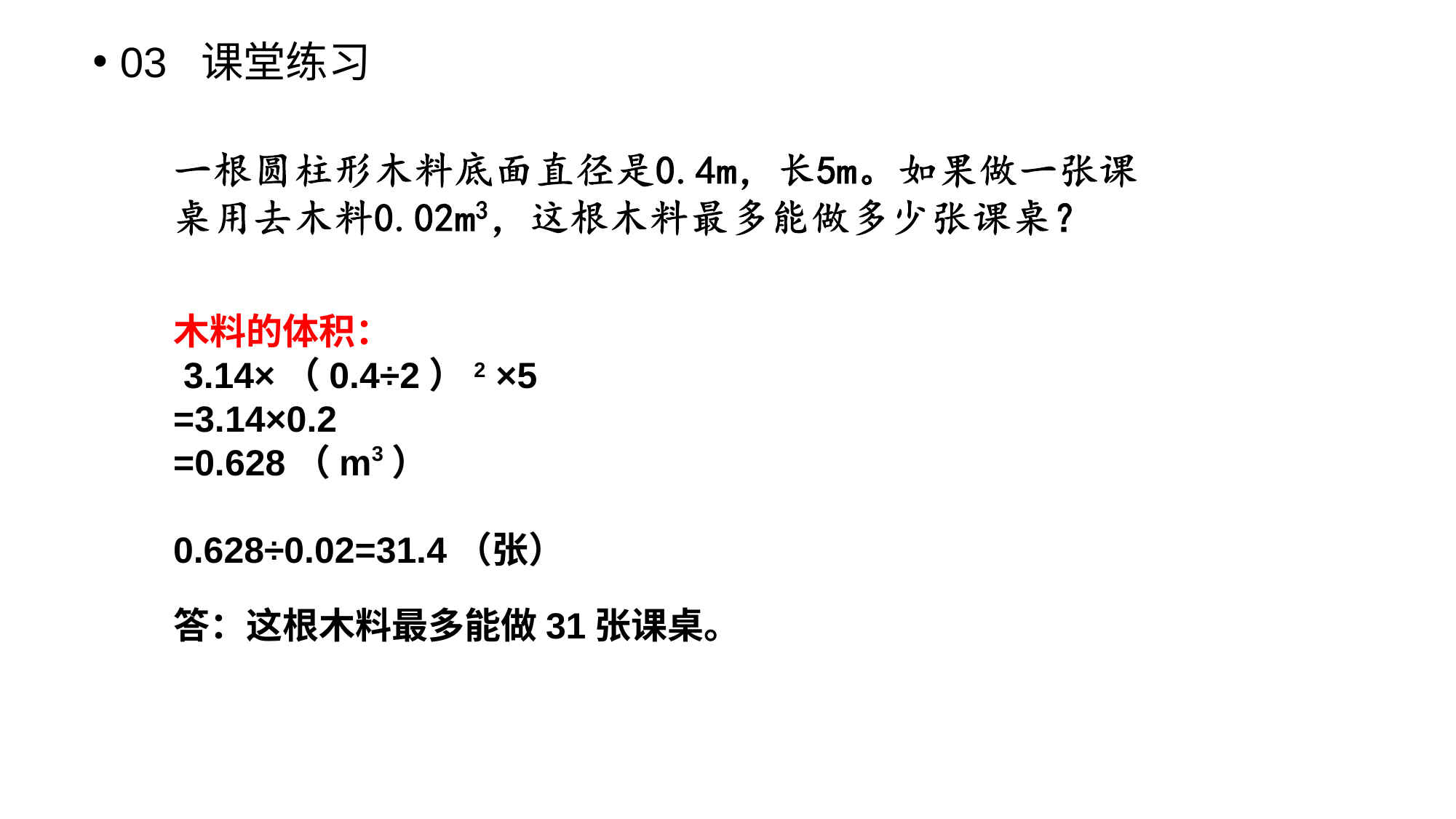

03  课堂练习

木料的体积：
 3.14×（0.4÷2）2 ×5
=3.14×0.2
=0.628（m3）
0.628÷0.02=31.4（张）
答：这根木料最多能做31张课桌。